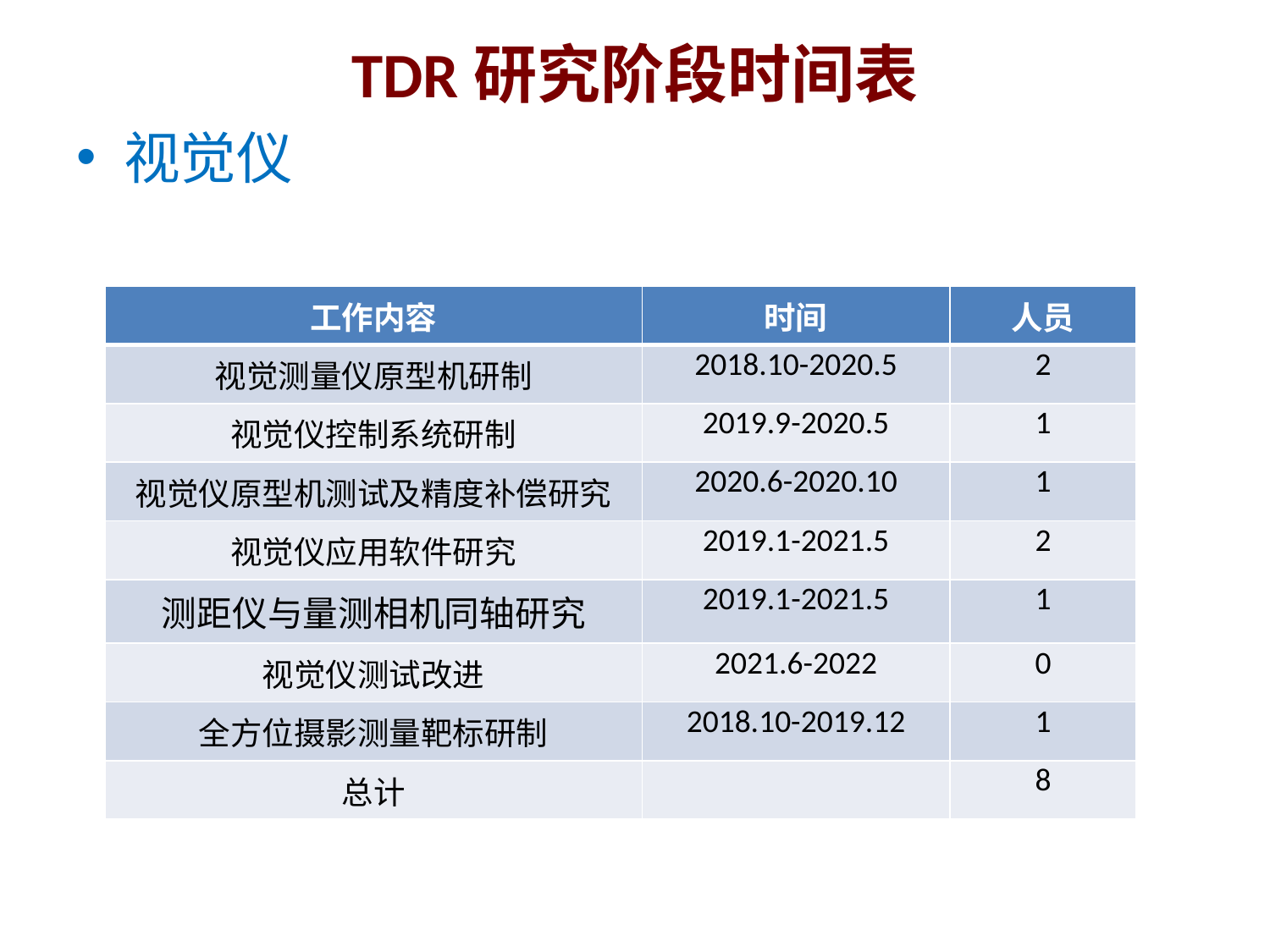

# TDR研究阶段时间表
视觉仪
| 工作内容 | 时间 | 人员 |
| --- | --- | --- |
| 视觉测量仪原型机研制 | 2018.10-2020.5 | 2 |
| 视觉仪控制系统研制 | 2019.9-2020.5 | 1 |
| 视觉仪原型机测试及精度补偿研究 | 2020.6-2020.10 | 1 |
| 视觉仪应用软件研究 | 2019.1-2021.5 | 2 |
| 测距仪与量测相机同轴研究 | 2019.1-2021.5 | 1 |
| 视觉仪测试改进 | 2021.6-2022 | 0 |
| 全方位摄影测量靶标研制 | 2018.10-2019.12 | 1 |
| 总计 |  | 8 |